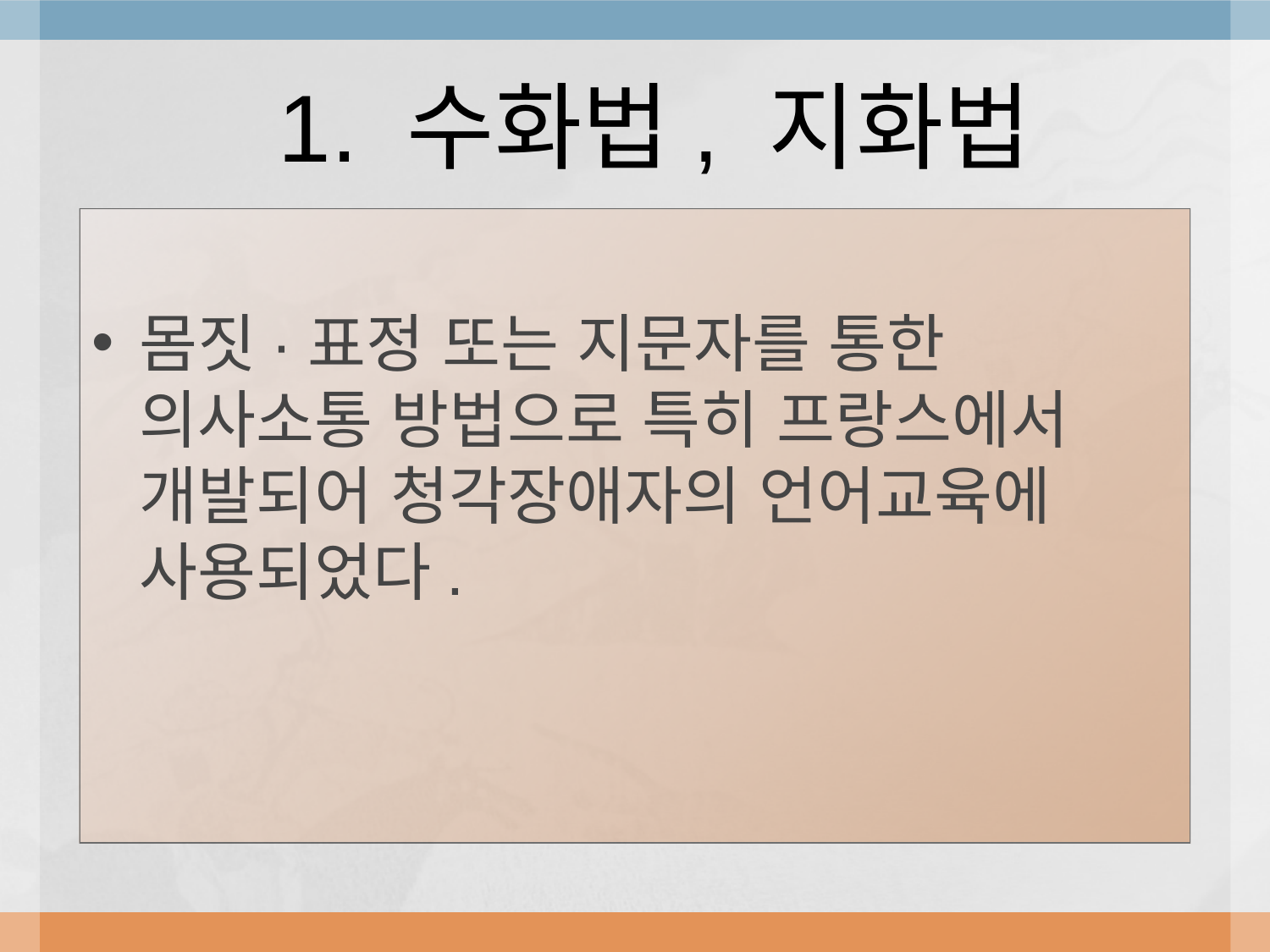

1. 수화법, 지화법

몸짓·표정 또는 지문자를 통한 의사소통 방법으로 특히 프랑스에서 개발되어 청각장애자의 언어교육에 사용되었다.